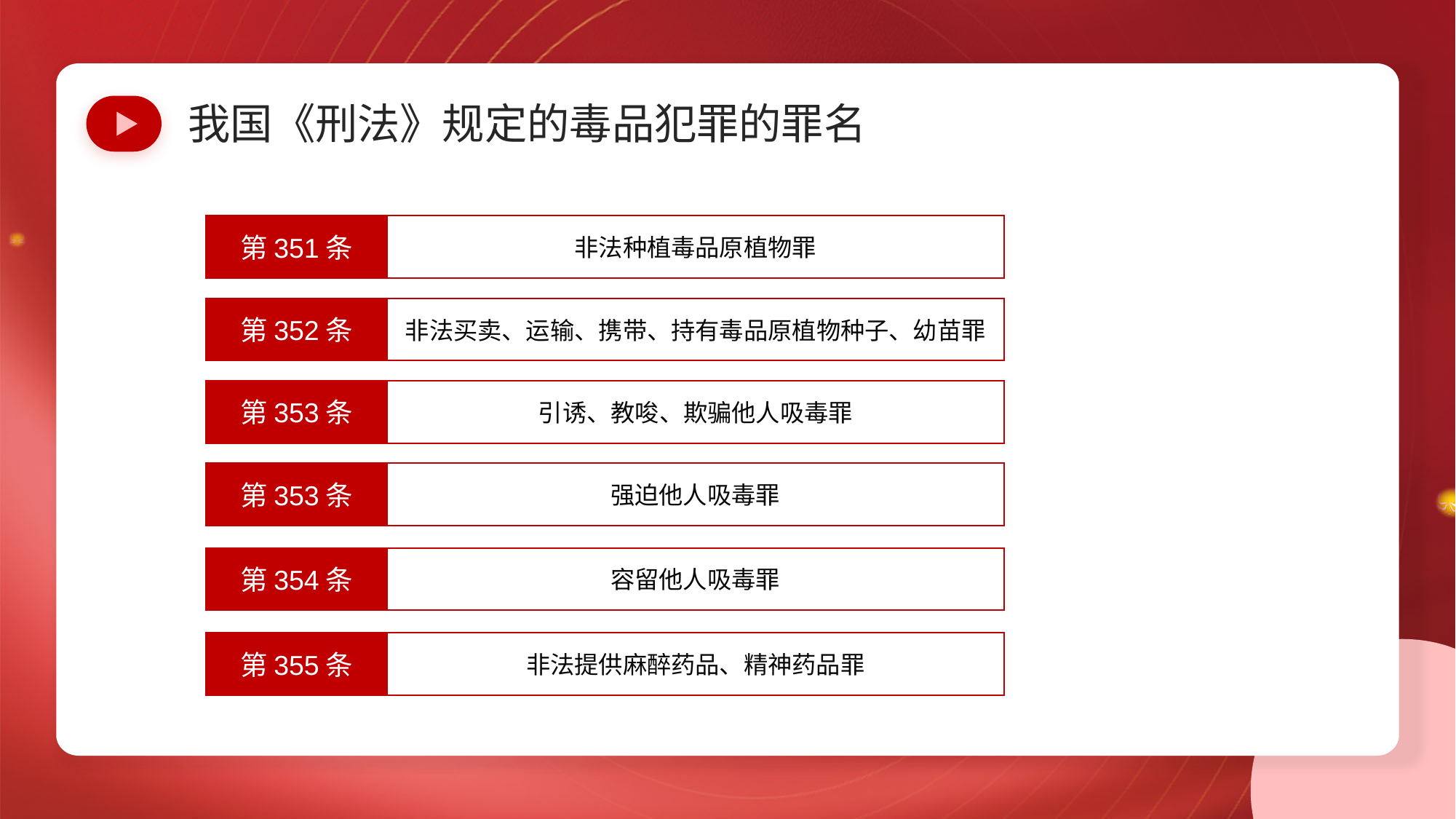

我国《刑法》规定的毒品犯罪的罪名
第351条
非法种植毒品原植物罪
第352条
非法买卖、运输、携带、持有毒品原植物种子、幼苗罪
第353条
引诱、教唆、欺骗他人吸毒罪
第353条
强迫他人吸毒罪
第354条
容留他人吸毒罪
第355条
非法提供麻醉药品、精神药品罪